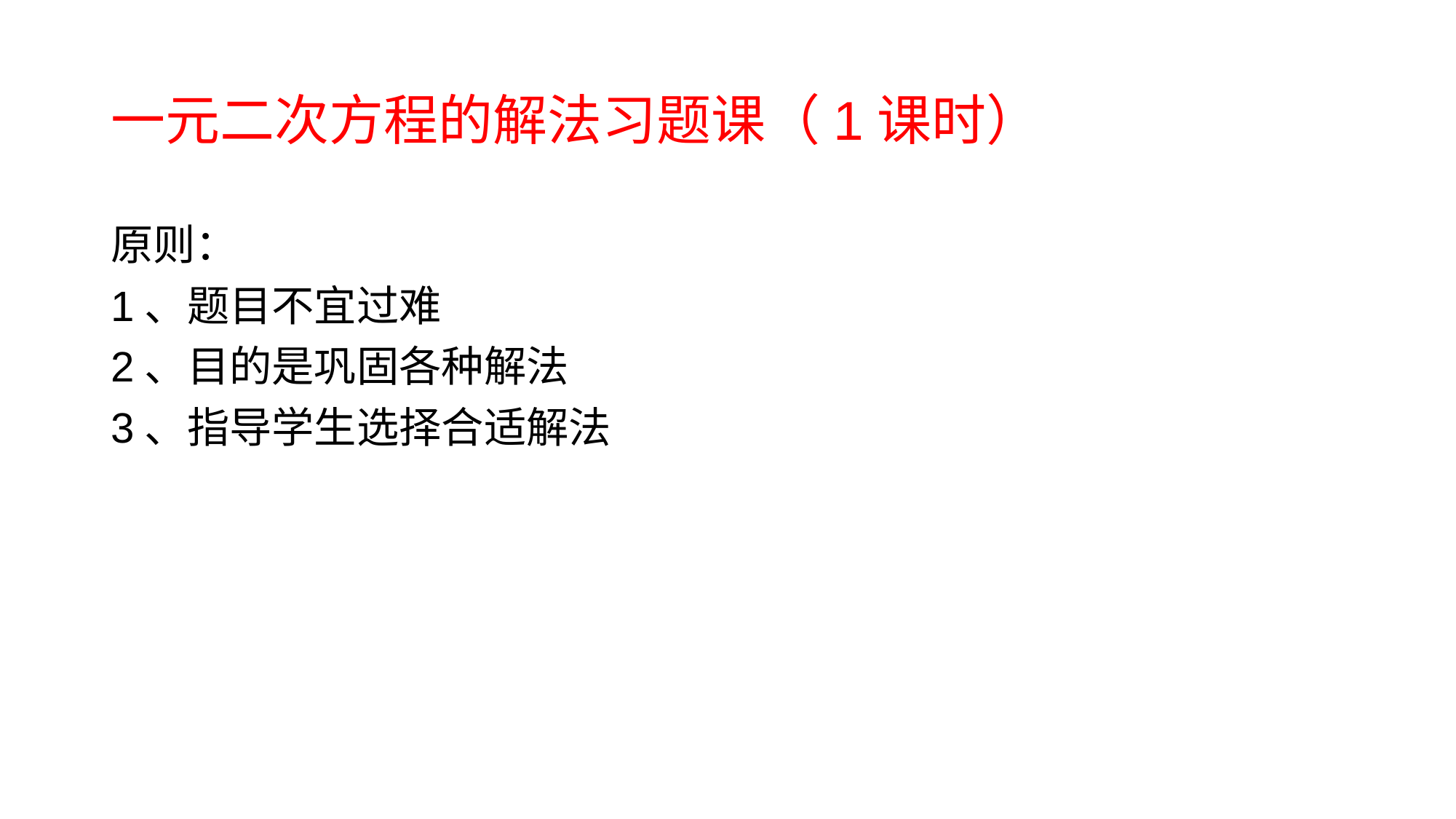

# 一元二次方程的解法习题课（1课时）
原则：
1、题目不宜过难
2、目的是巩固各种解法
3、指导学生选择合适解法